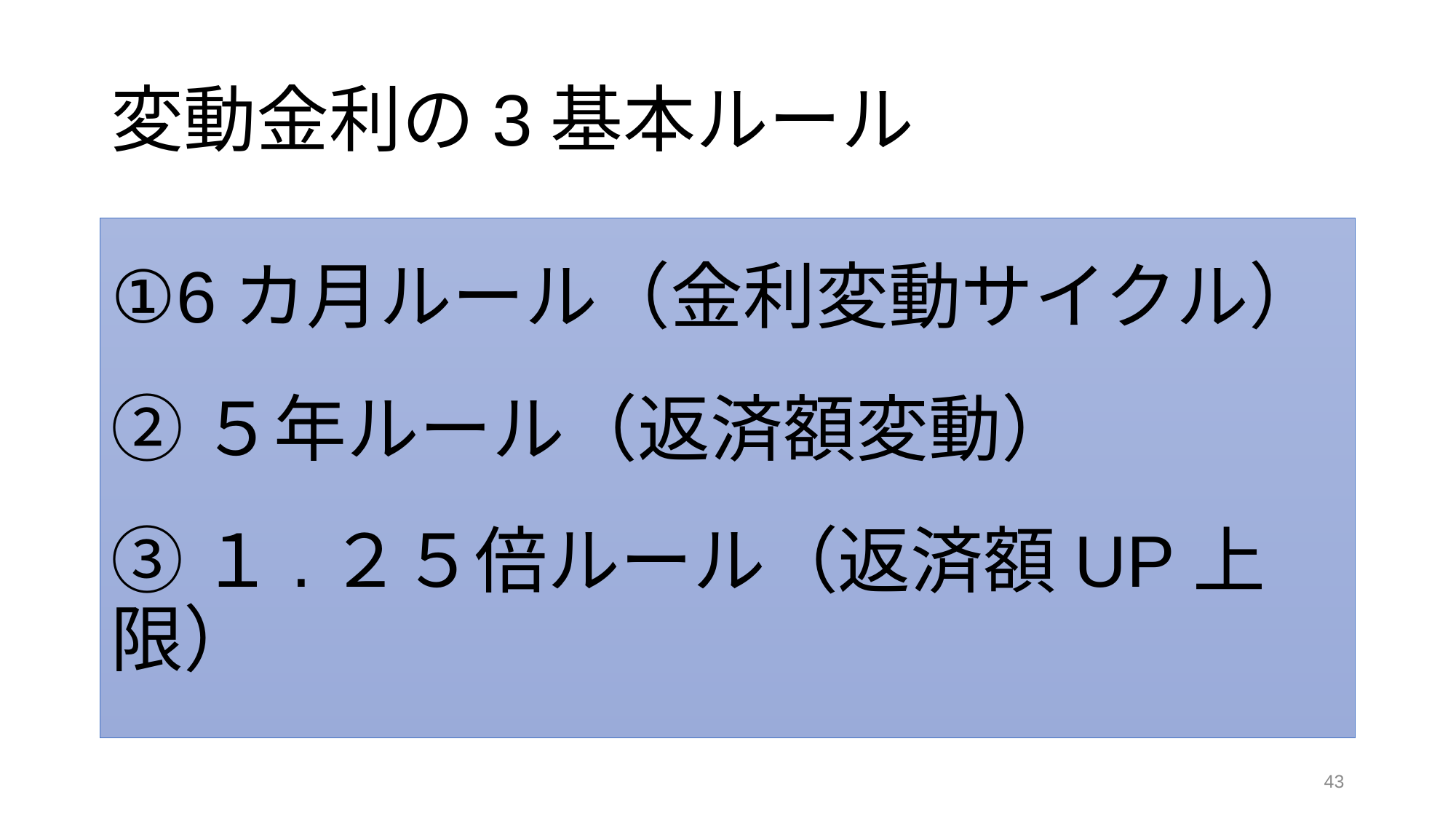

# 変動金利の3基本ルール

①6カ月ルール（金利変動サイクル）

②５年ルール（返済額変動）

③１.２５倍ルール（返済額UP上限）
43